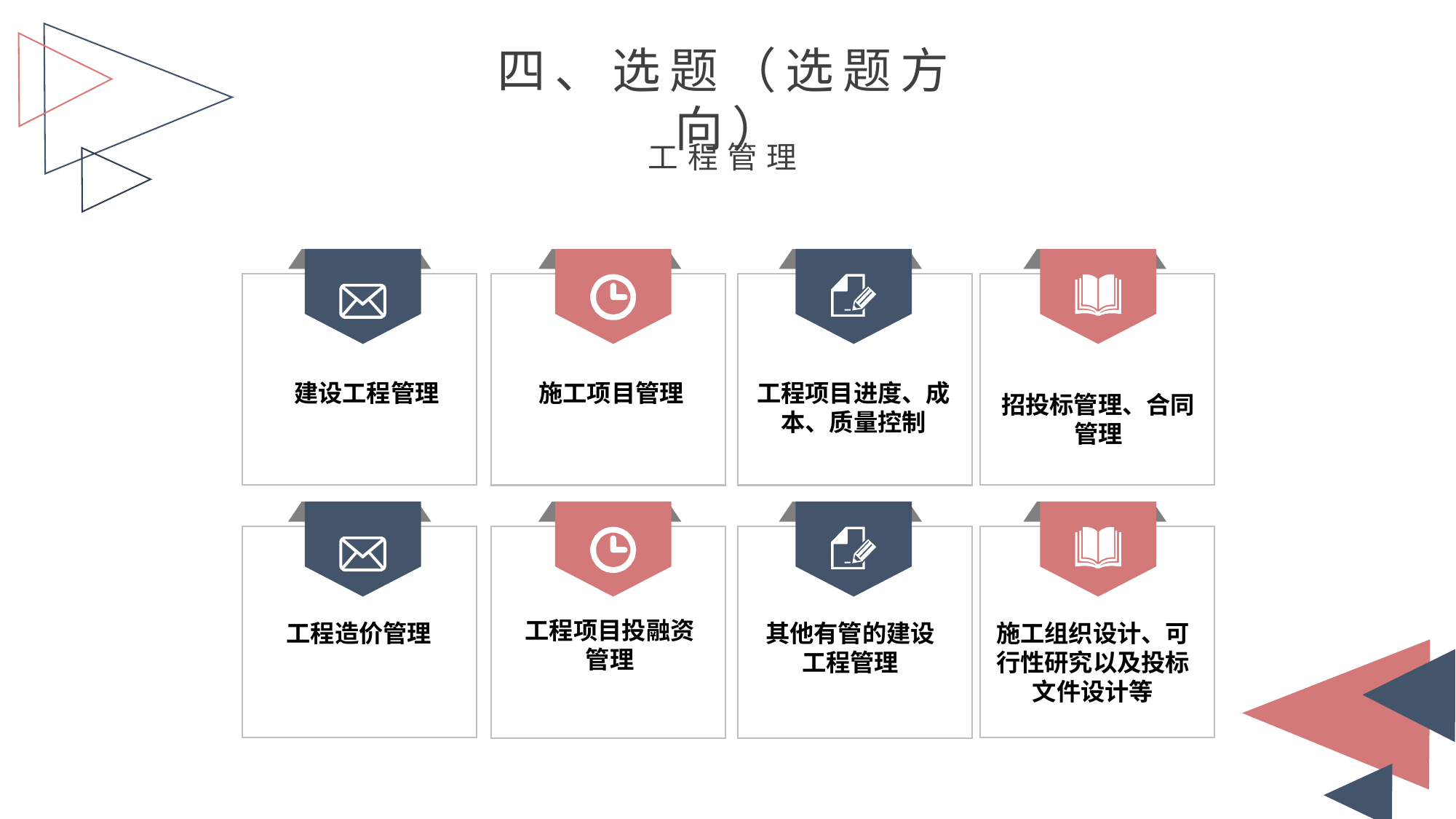

四、选题（选题方向）
工程管理

建设工程管理
施工项目管理
工程项目进度、成本、质量控制
招投标管理、合同管理

工程项目投融资管理
工程造价管理
其他有管的建设工程管理
施工组织设计、可行性研究以及投标文件设计等